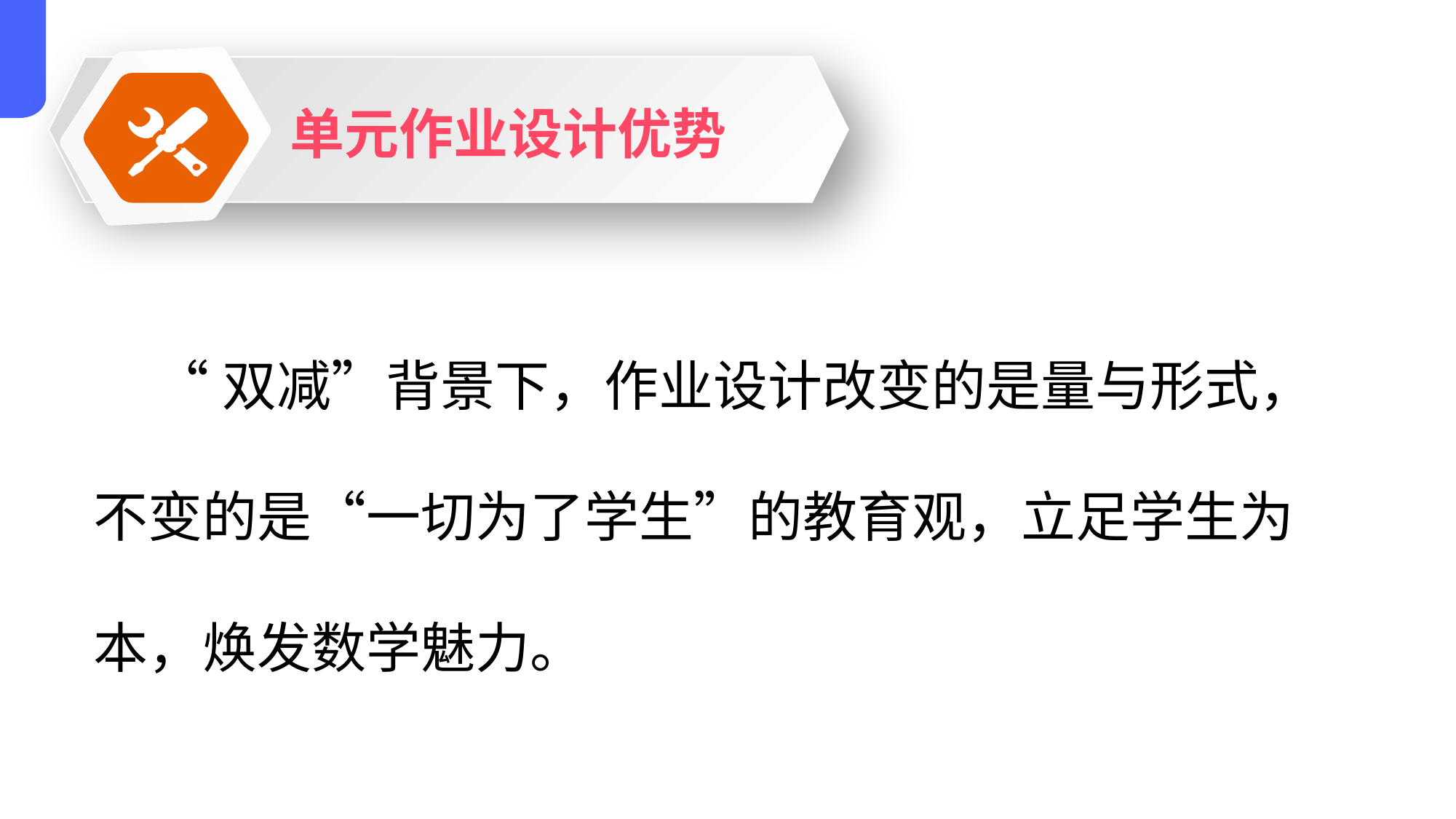

单元作业设计优势
     “双减”背景下，作业设计改变的是量与形式，不变的是“一切为了学生”的教育观，立足学生为本，焕发数学魅力。